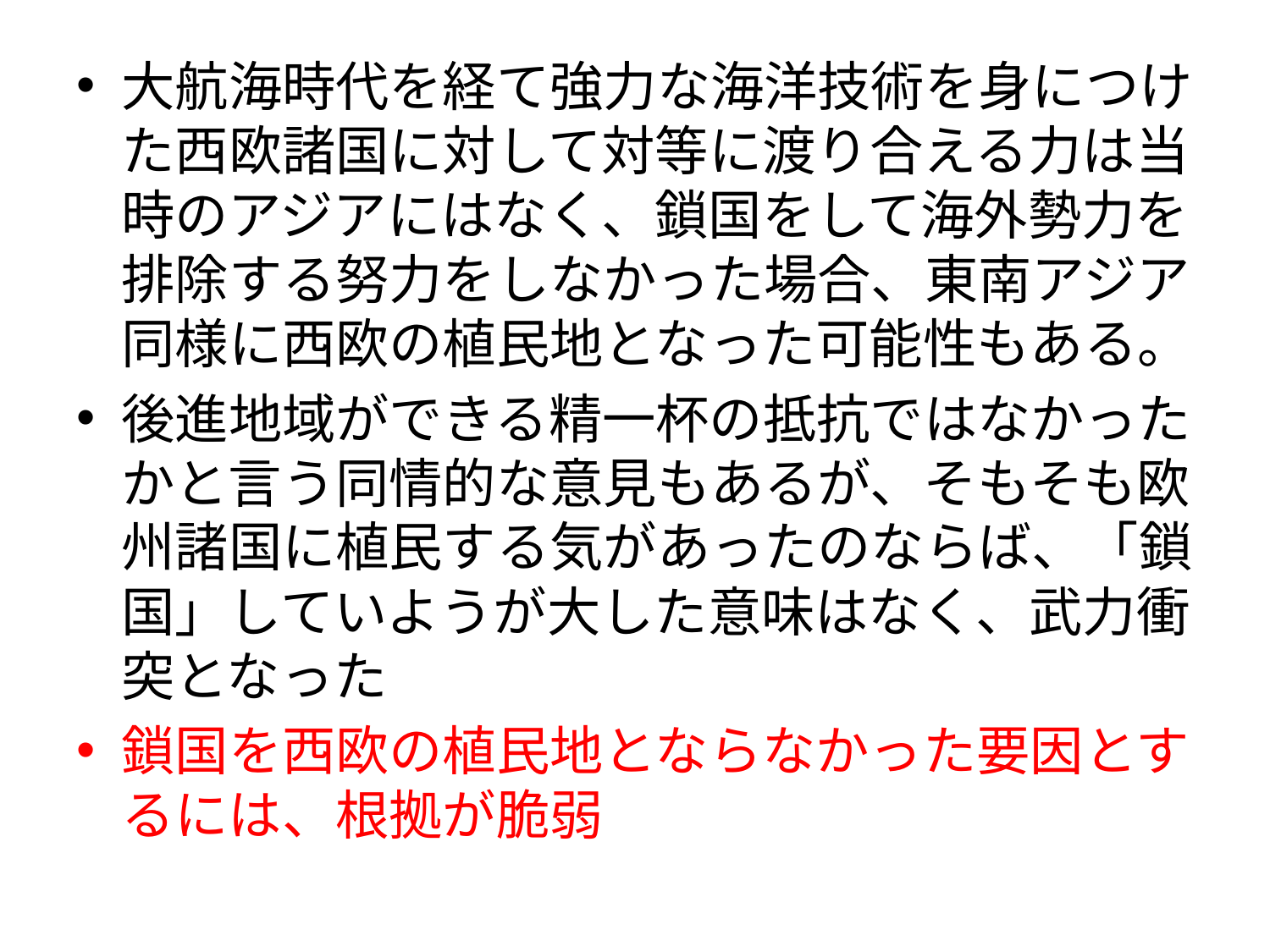

大航海時代を経て強力な海洋技術を身につけた西欧諸国に対して対等に渡り合える力は当時のアジアにはなく、鎖国をして海外勢力を排除する努力をしなかった場合、東南アジア同様に西欧の植民地となった可能性もある。
後進地域ができる精一杯の抵抗ではなかったかと言う同情的な意見もあるが、そもそも欧州諸国に植民する気があったのならば、「鎖国」していようが大した意味はなく、武力衝突となった
鎖国を西欧の植民地とならなかった要因とするには、根拠が脆弱